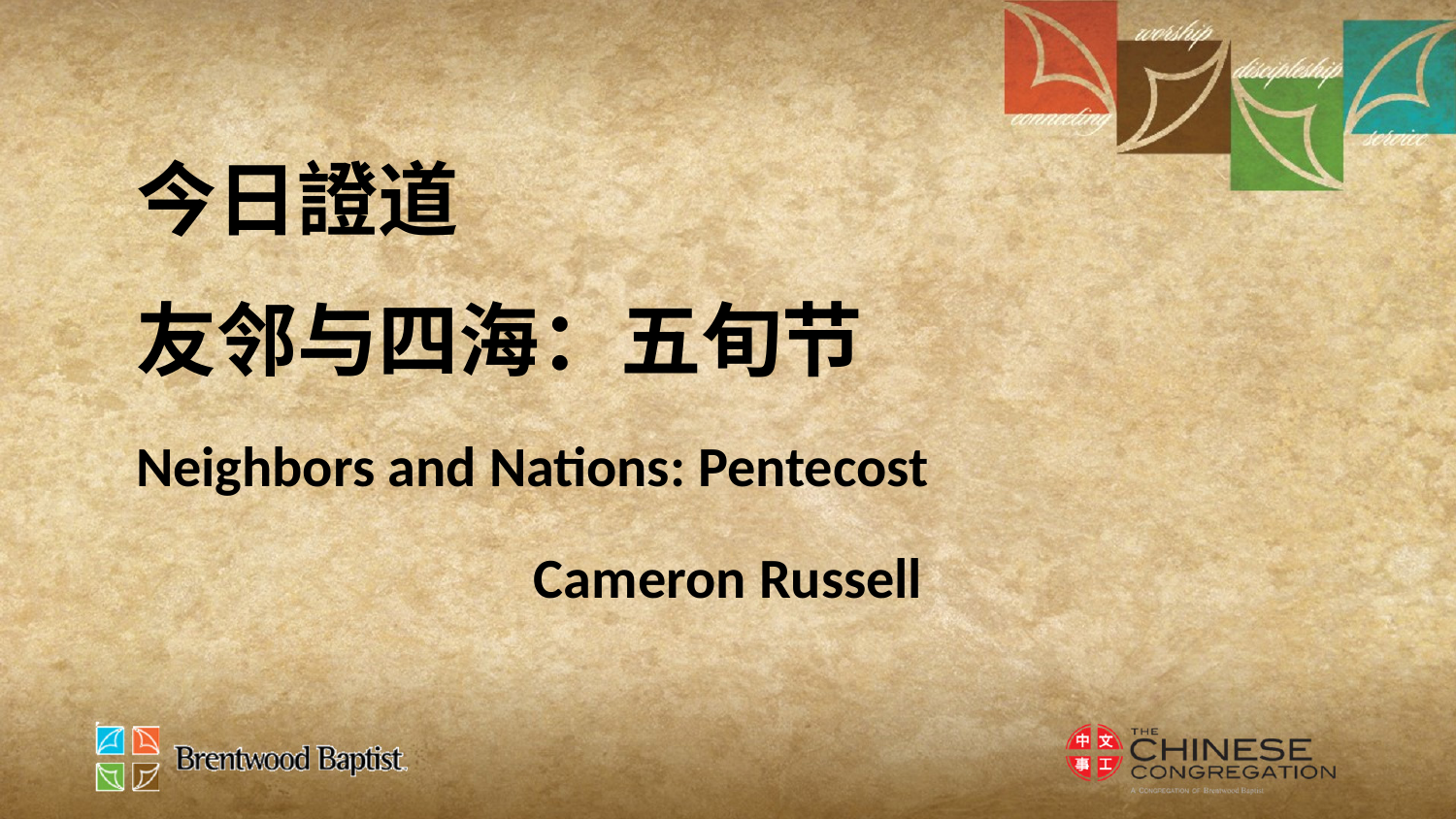

今日證道

友邻与四海：五旬节

Neighbors and Nations: Pentecost

Cameron Russell